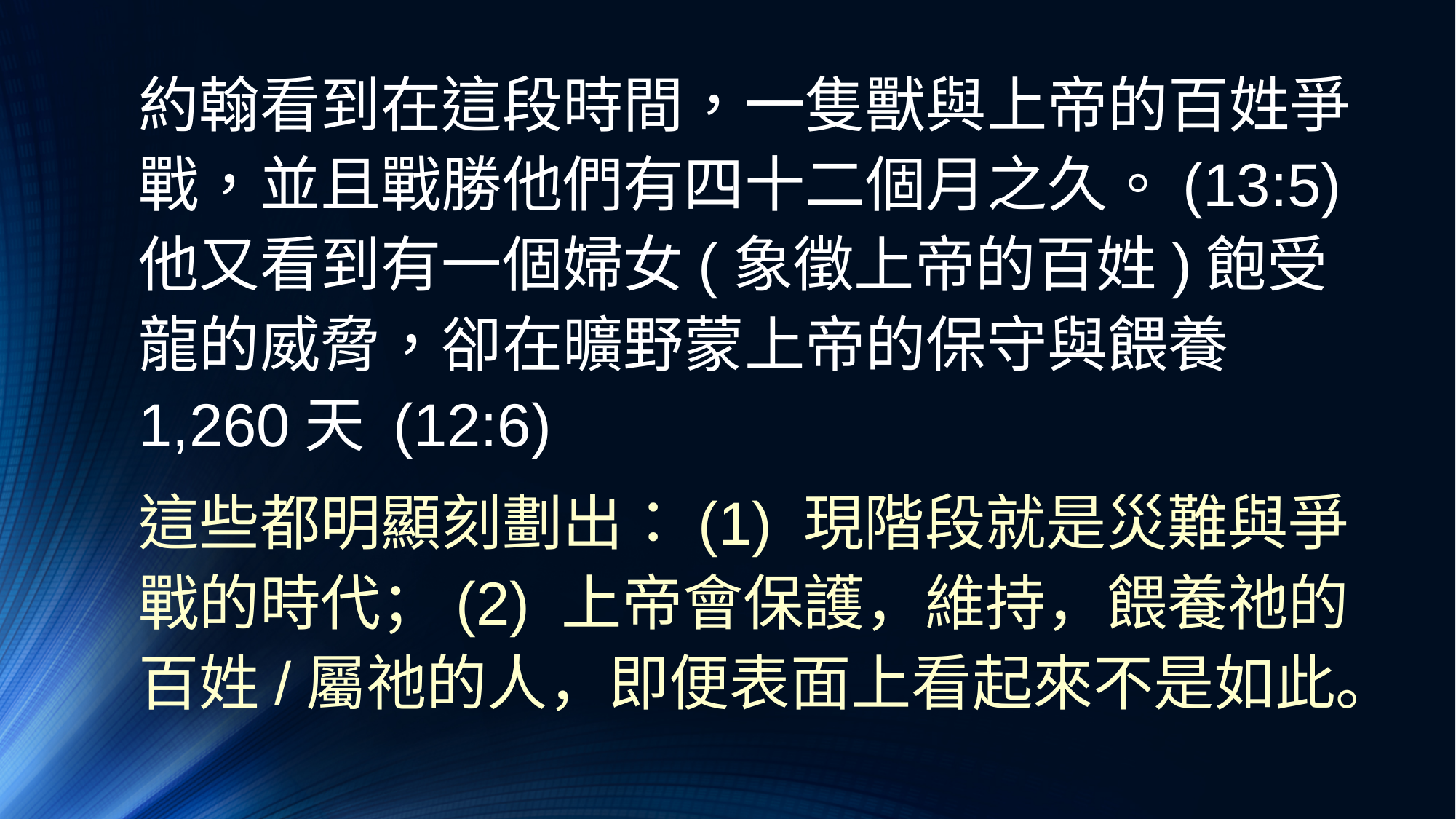

約翰看到在這段時間，一隻獸與上帝的百姓爭戰，並且戰勝他們有四十二個月之久。(13:5) 他又看到有一個婦女(象徵上帝的百姓)飽受龍的威脅，卻在曠野蒙上帝的保守與餵養 1,260天 (12:6)
這些都明顯刻劃出：(1) 現階段就是災難與爭戰的時代；(2) 上帝會保護，維持，餵養祂的百姓/屬祂的人，即便表面上看起來不是如此。